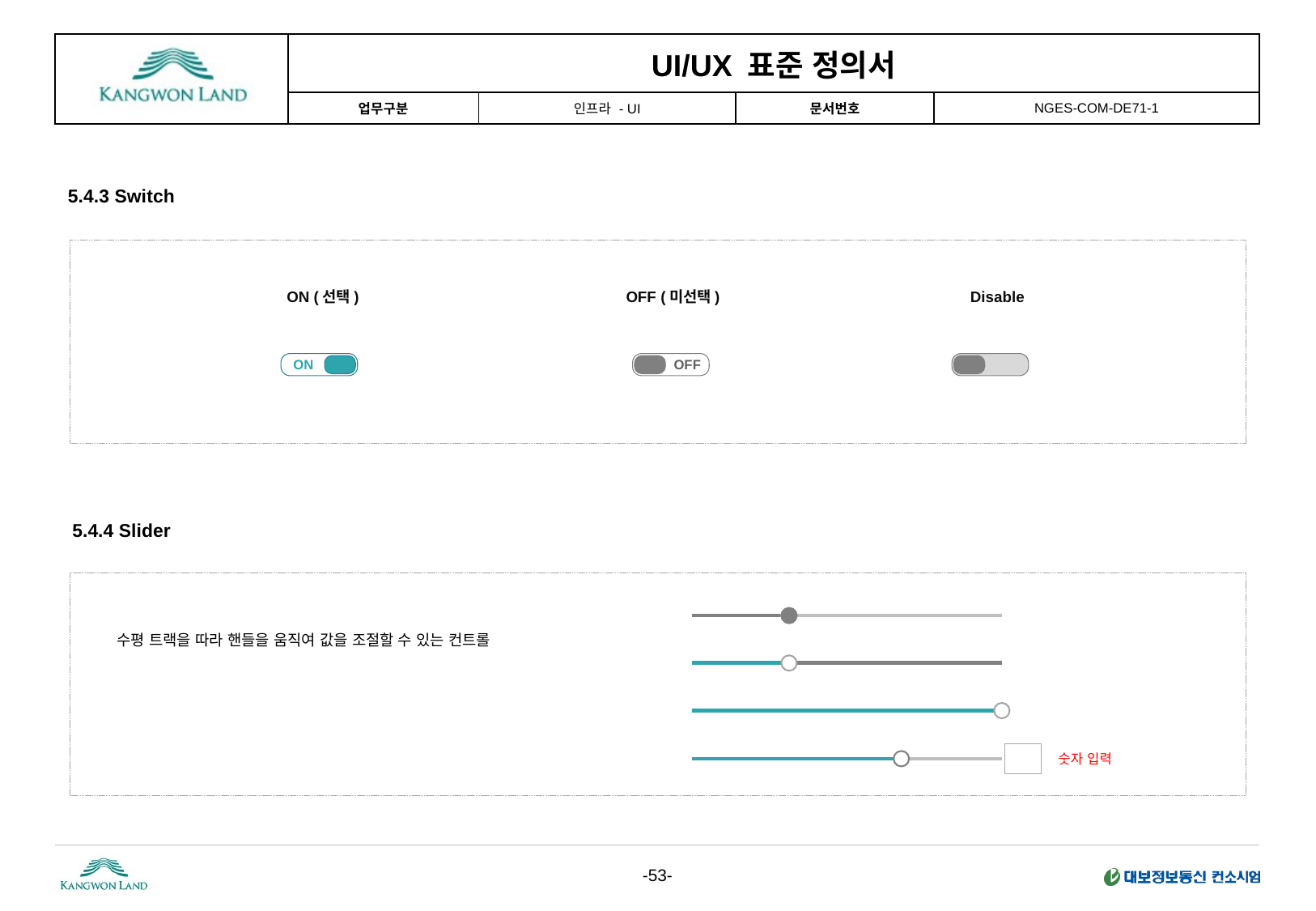

5.4.3 Switch

ON (선택)
 OFF (미선택)
Disable
ON

OFF

5.4.4 Slider

수평 트랙을 따라 핸들을 움직여 값을 조절할 수 있는 컨트롤

숫자 입력